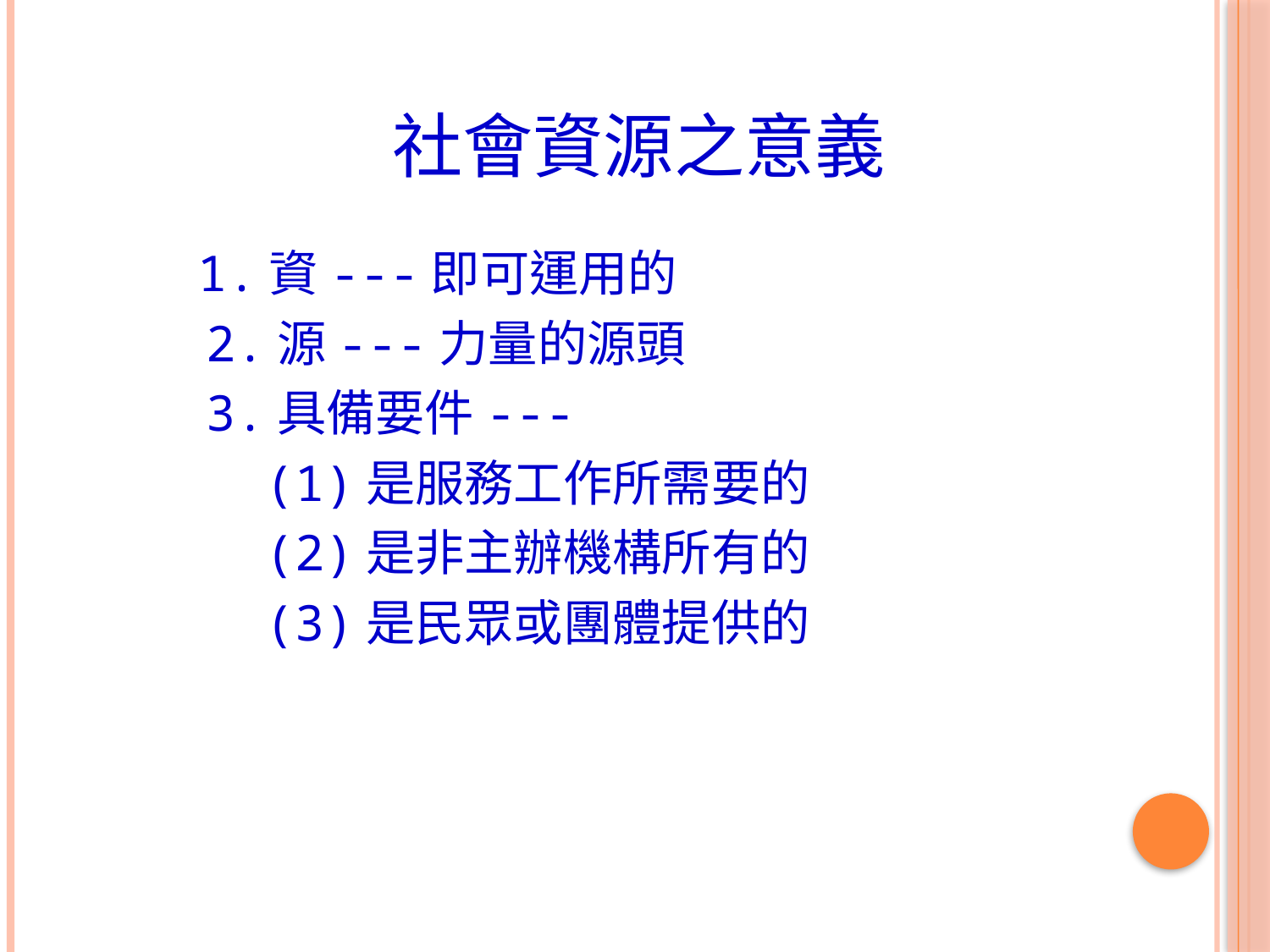

# 社會資源之意義
　　1.資---即可運用的
    2.源---力量的源頭
    3.具備要件---
      (1)是服務工作所需要的
      (2)是非主辦機構所有的
      (3)是民眾或團體提供的